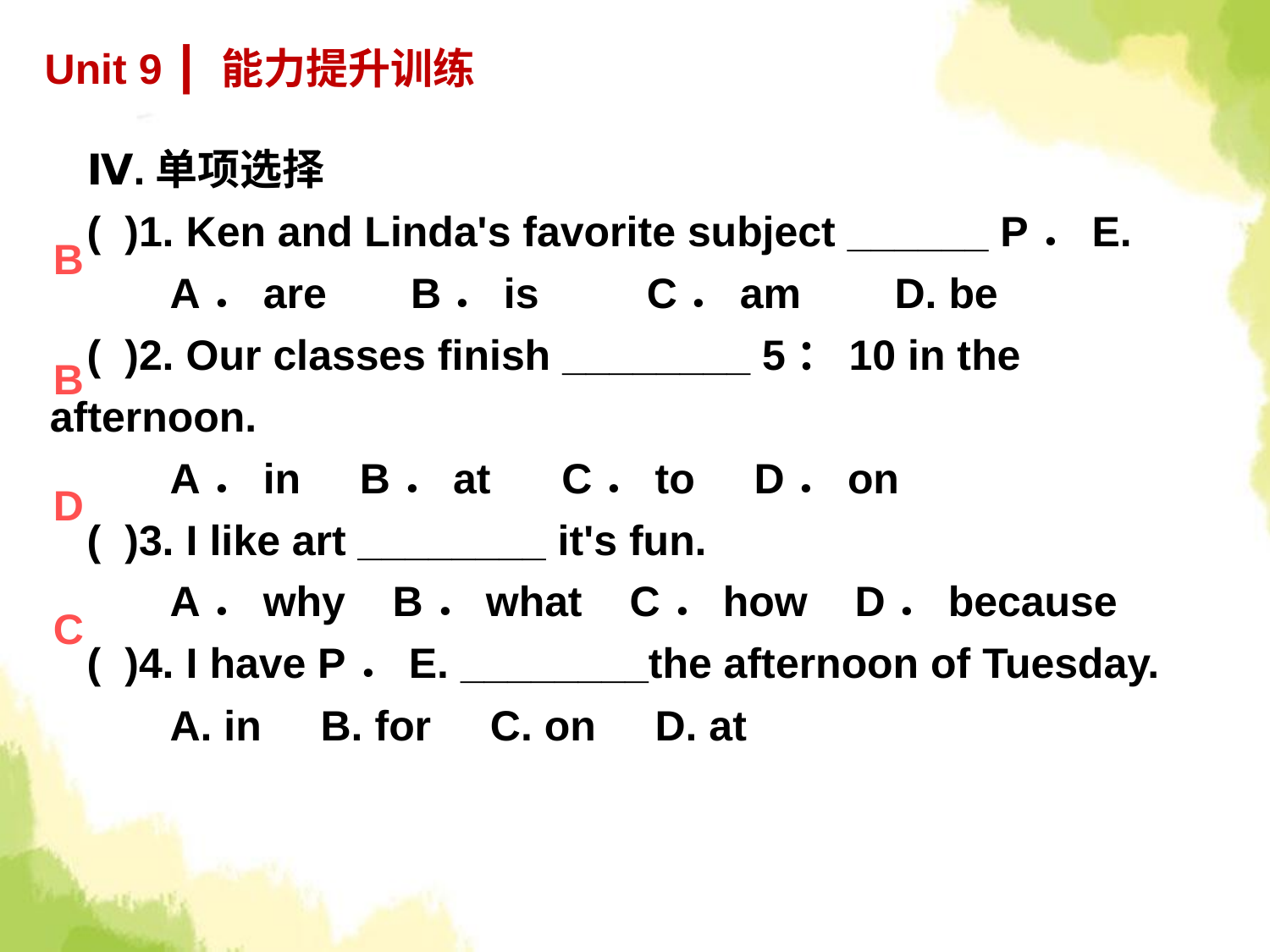

Unit 9 ┃ 能力提升训练
Ⅳ.单项选择
(  )1. Ken and Linda's favorite subject ______ P．E.
       A．are 　 B．is   　 C．am 　  D. be
(  )2. Our classes finish ________ 5：10 in the afternoon.
       A．in     B．at      C．to     D．on
(  )3. I like art ________ it's fun.
       A．why    B．what    C．how    D．because
(  )4. I have P．E. ________the afternoon of Tuesday.
       A. in     B. for     C. on     D. at
B
B
D
C